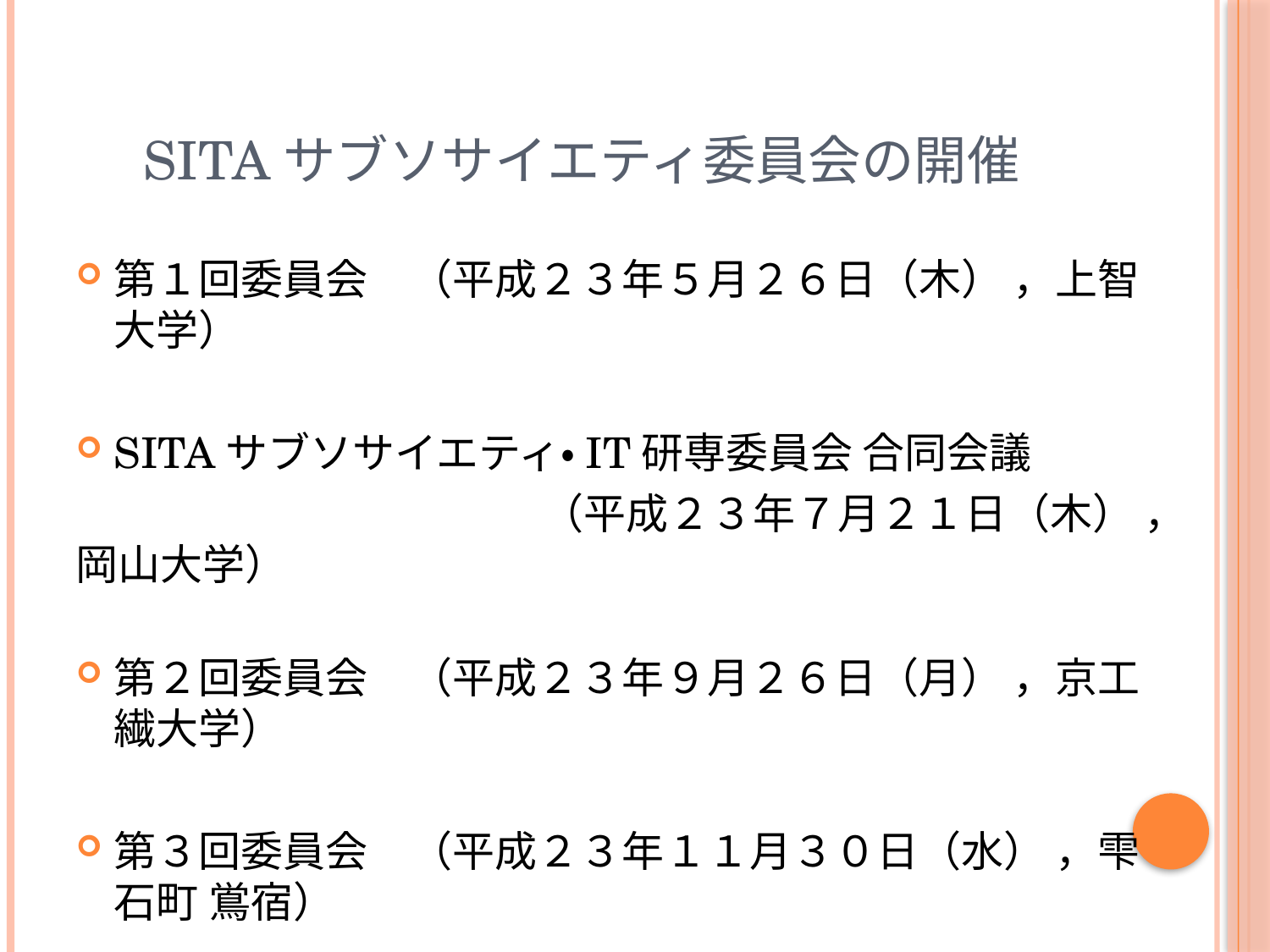

# SITAサブソサイエティ委員会の開催
第１回委員会　（平成２３年５月２６日（木） ，上智大学）

SITAサブソサイエティ・IT研専委員会 合同会議
　　　　　　　	　　（平成２３年７月２１日（木） ，岡山大学）

第２回委員会　（平成２３年９月２６日（月） ，京工繊大学）

第３回委員会　（平成２３年１１月３０日（水） ，雫石町 鴬宿）